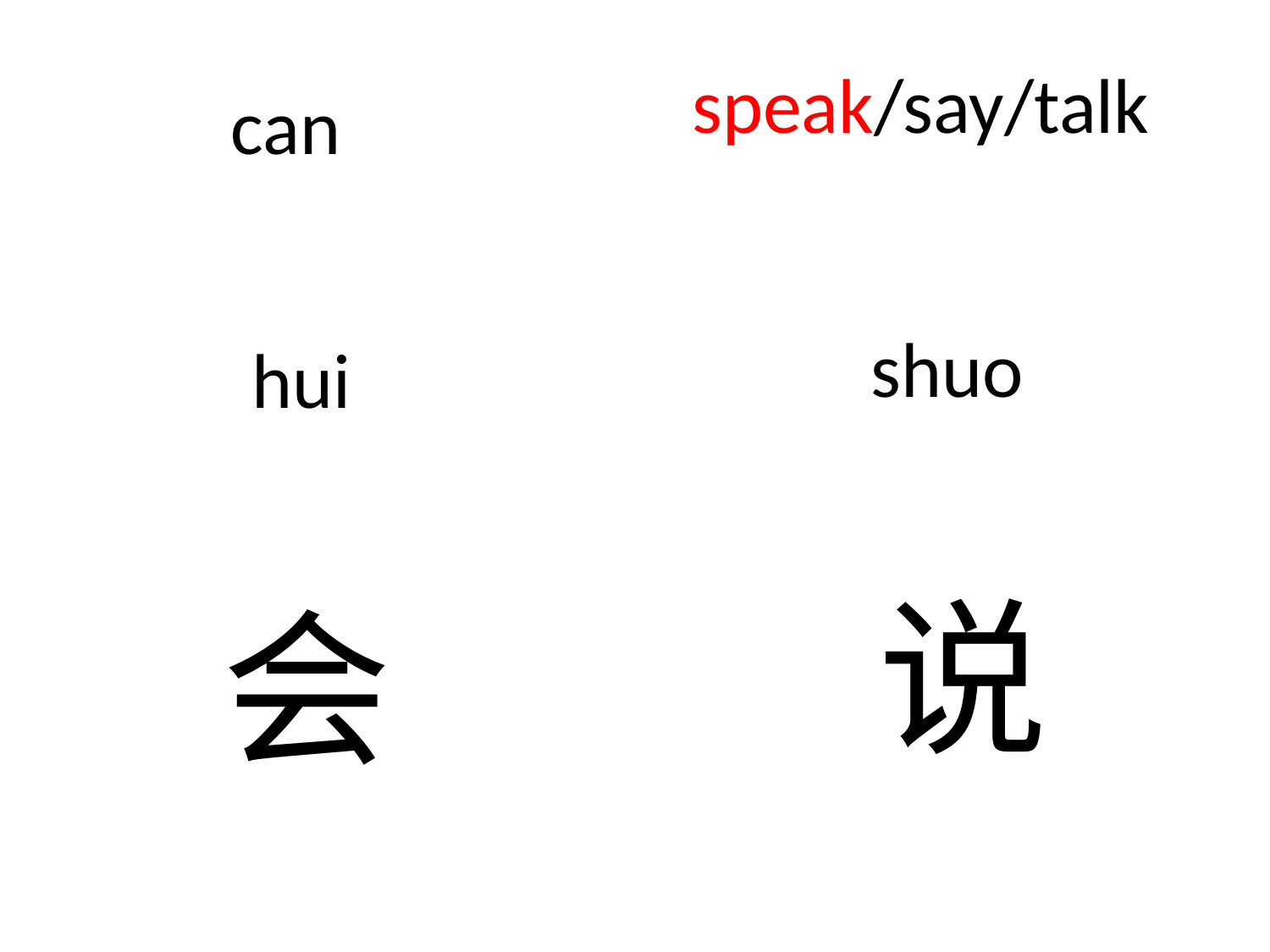

speak/say/talk
# can
shuo
hui
说
会